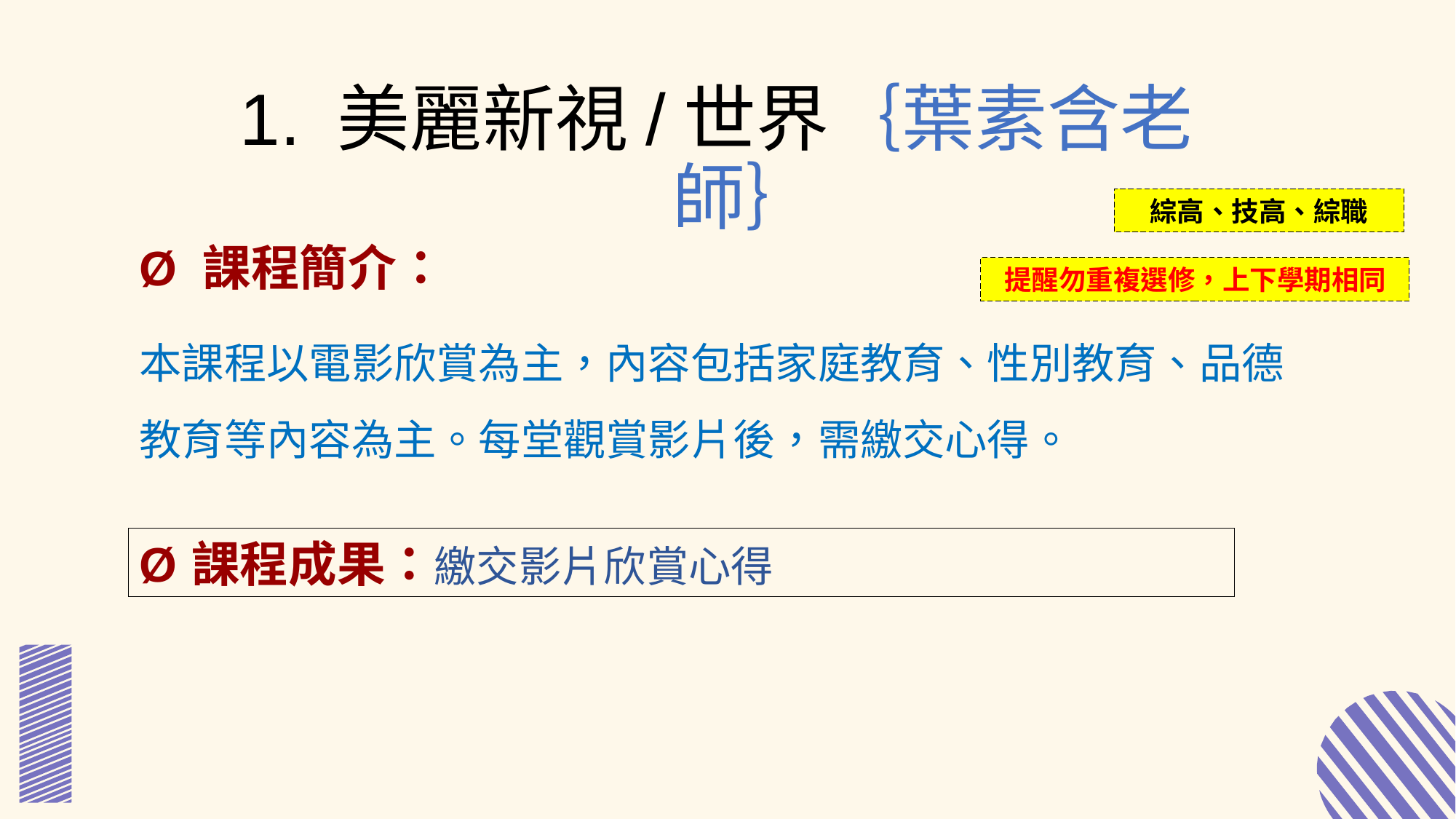

美麗新視/世界｛葉素含老師｝
綜高、技高、綜職
Ø 課程簡介：
本課程以電影欣賞為主，內容包括家庭教育、性別教育、品德教育等內容為主。每堂觀賞影片後，需繳交心得。
提醒勿重複選修，上下學期相同
Ø 課程成果：繳交影片欣賞心得